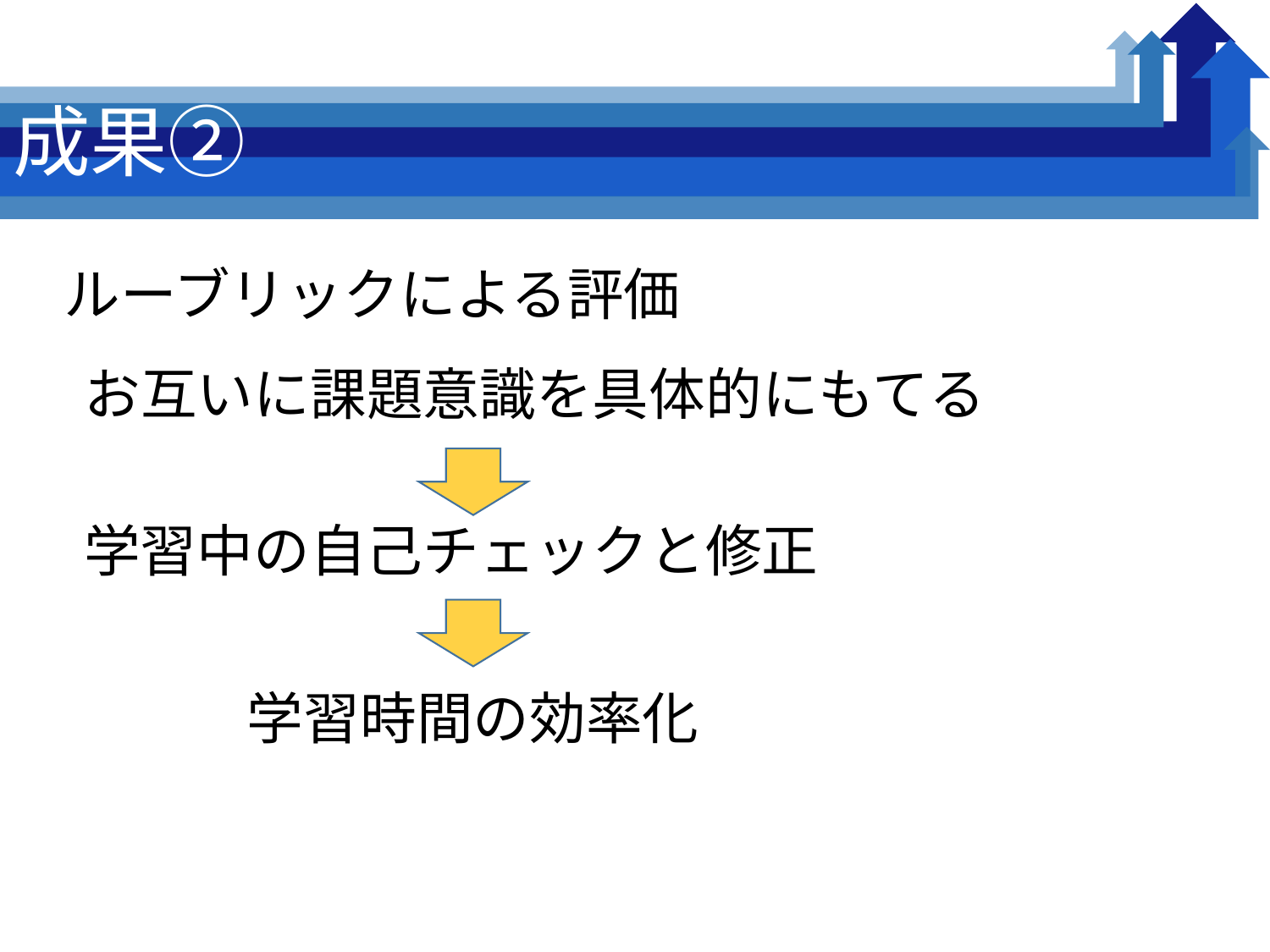

# 成果②
ルーブリックによる評価
お互いに課題意識を具体的にもてる

学習中の自己チェックと修正

学習時間の効率化